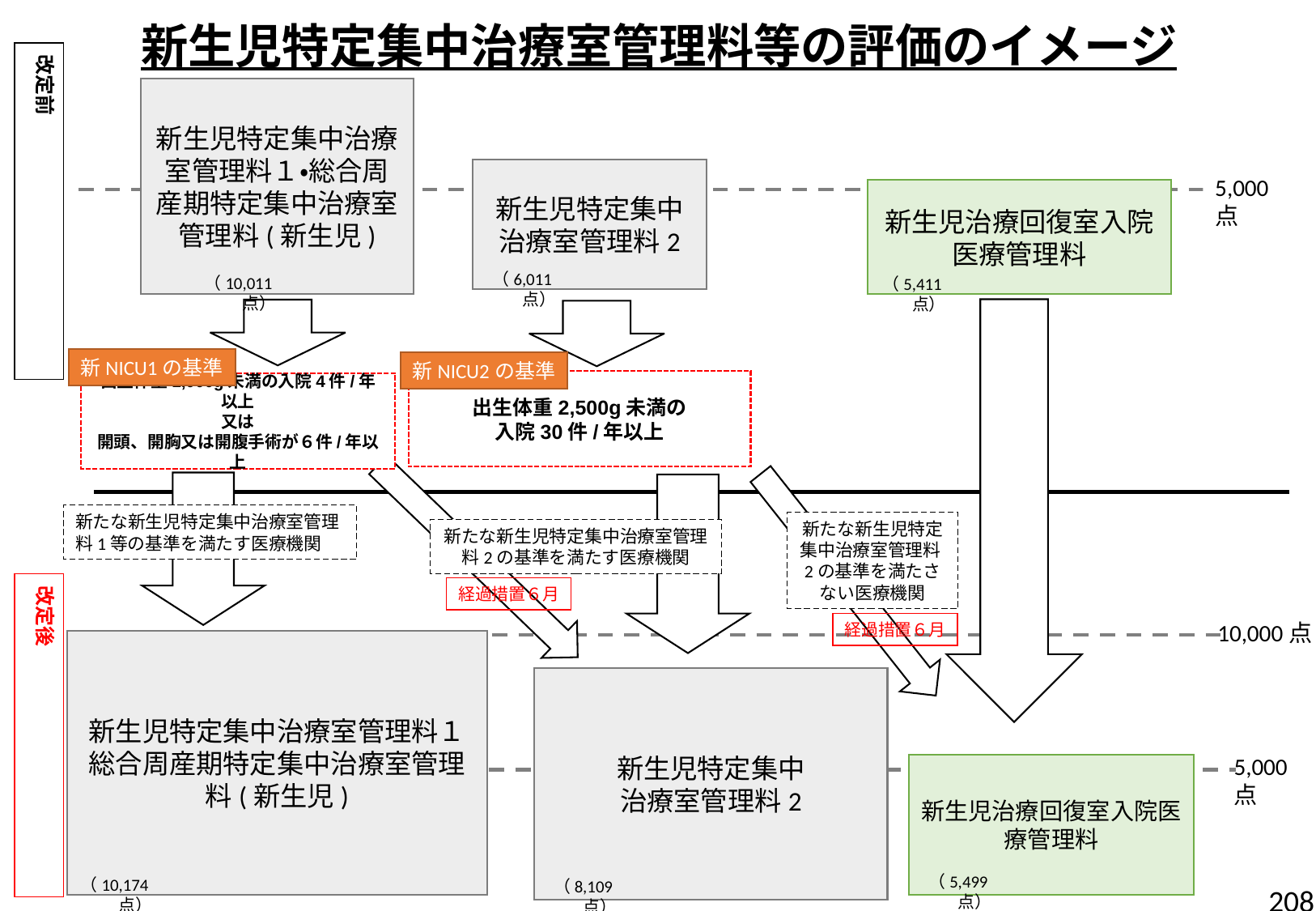

新生児特定集中治療室管理料等の評価のイメージ
改定前
新生児特定集中治療室管理料１・総合周産期特定集中治療室管理料(新生児)
新生児特定集中治療室管理料2
5,000点
新生児治療回復室入院医療管理料
（6,011点）
（10,011点）
（5,411点）

新NICU1の基準
新NICU2の基準
出生体重2,500g未満の
入院30件/年以上
出生体重1,000g未満の入院4件/年以上
又は
開頭、開胸又は開腹手術が６件/年以上

新たな新生児特定集中治療室管理料1等の基準を満たす医療機関
新たな新生児特定集中治療室管理料2の基準を満たさない医療機関
新たな新生児特定集中治療室管理料2の基準を満たす医療機関
改定後
経過措置６月
10,000点
経過措置６月
新生児特定集中治療室管理料１
総合周産期特定集中治療室管理料(新生児)
新生児特定集中
治療室管理料2
5,000点
新生児治療回復室入院医療管理料
（5,499点）
（10,174点）
（8,109点）
208